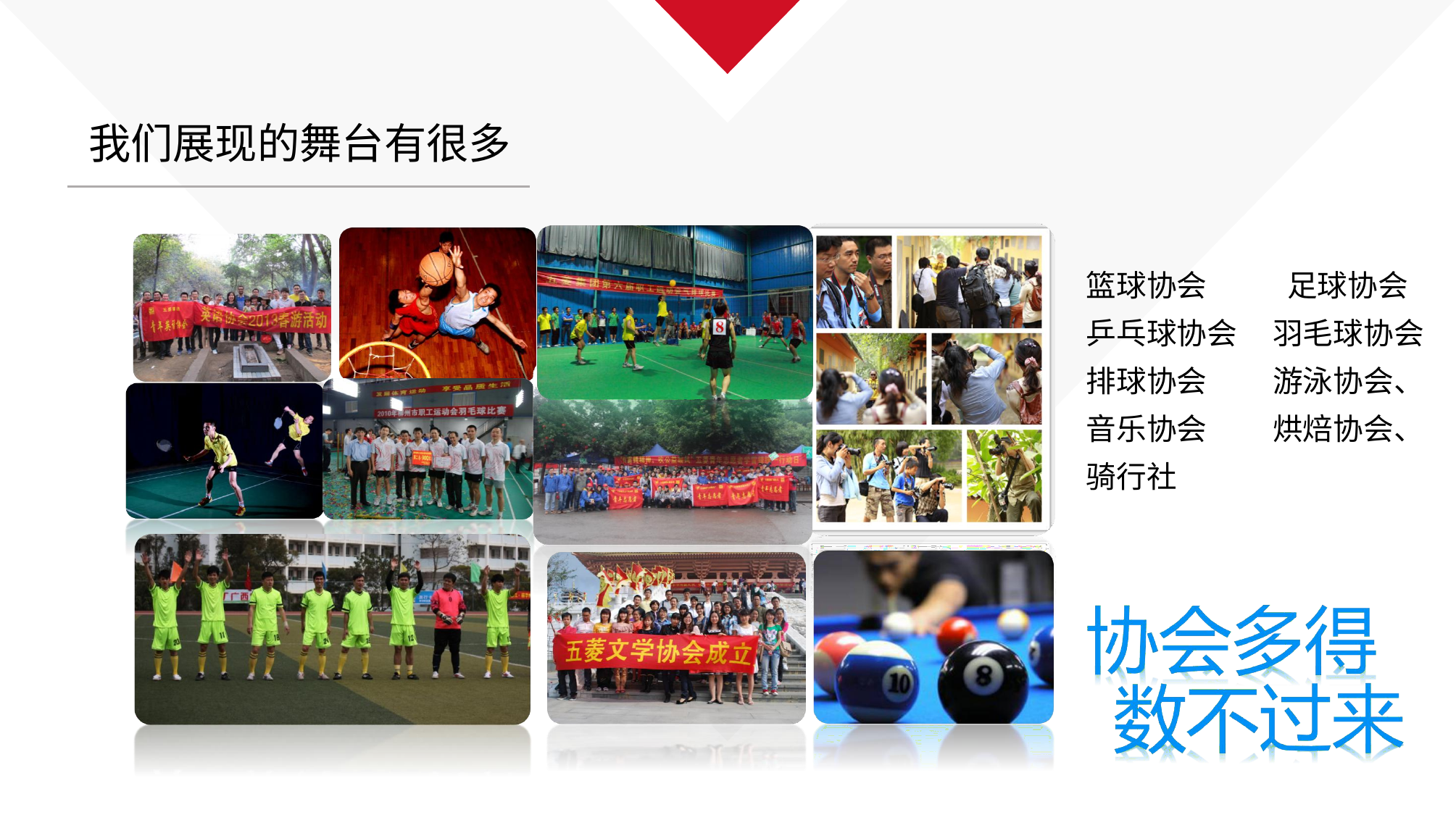

# 我们展现的舞台有很多

篮球协会 乒乓球协会 排球协会 音乐协会 骑行社
足球协会 羽毛球协会 游泳协会、 烘焙协会、